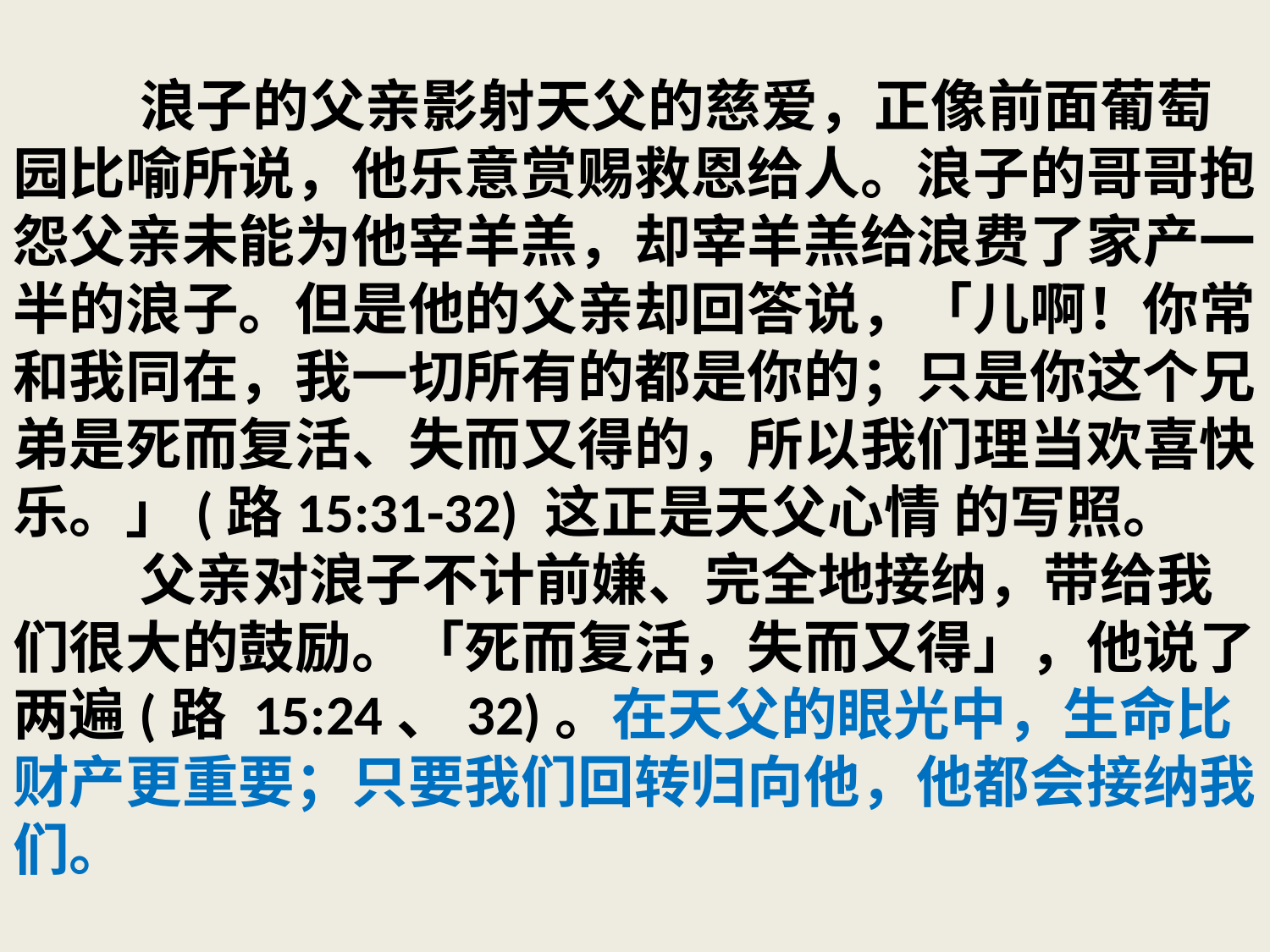

# 浪子的父亲影射天父的慈爱，正像前面葡萄园比喻所说，他乐意赏赐救恩给人。浪子的哥哥抱怨父亲未能为他宰羊羔，却宰羊羔给浪费了家产一半的浪子。但是他的父亲却回答说，「儿啊！你常和我同在，我一切所有的都是你的；只是你这个兄弟是死而复活、失而又得的，所以我们理当欢喜快乐。」(路15:31-32) 这正是天父心情 的写照。 父亲对浪子不计前嫌、完全地接纳，带给我们很大的鼓励。「死而复活，失而又得」，他说了两遍(路 15:24、32)。在天父的眼光中，生命比财产更重要；只要我们回转归向他，他都会接纳我们。